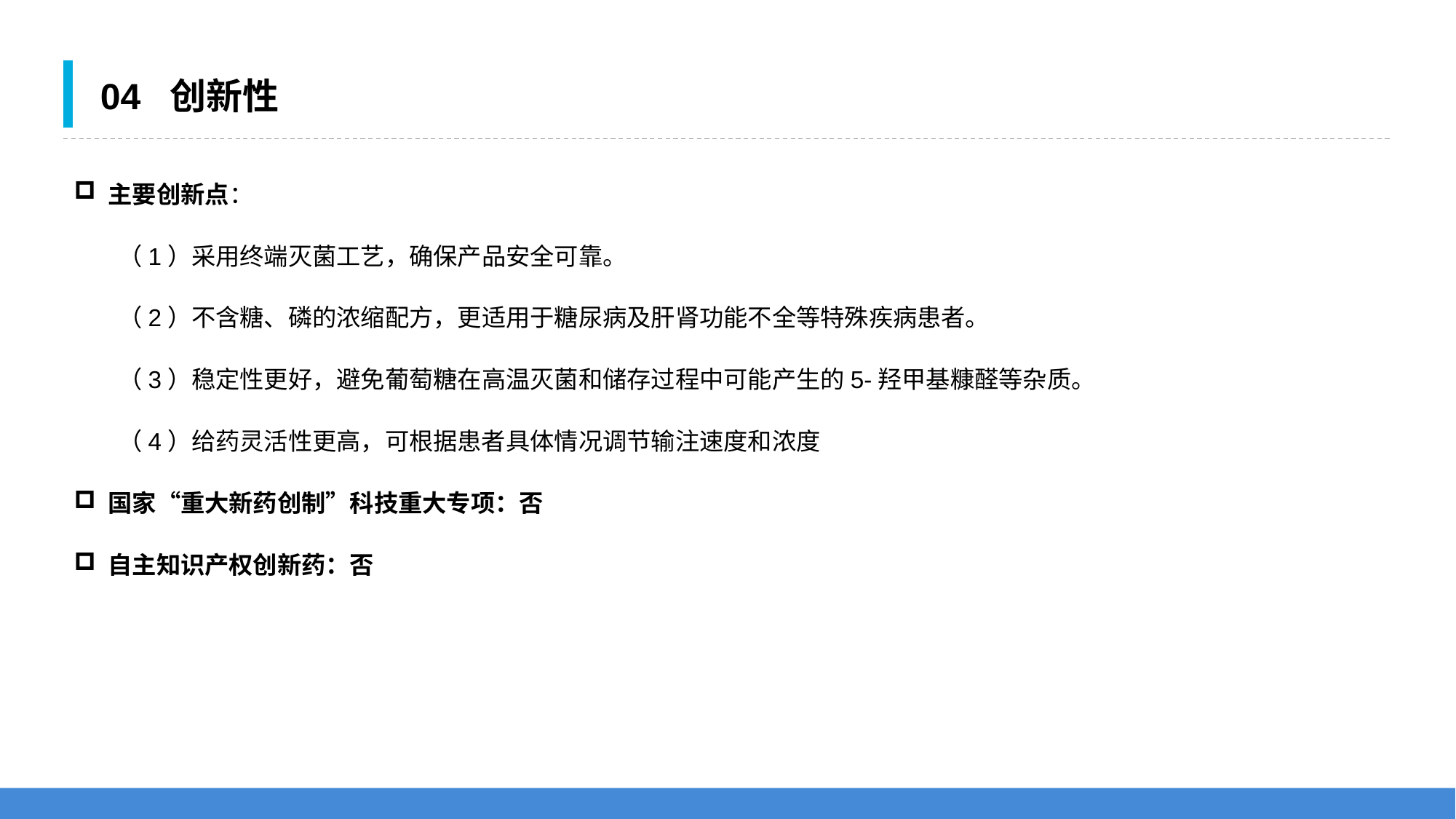

04  创新性
主要创新点：
       （1）采用终端灭菌工艺，确保产品安全可靠。
       （2）不含糖、磷的浓缩配方，更适用于糖尿病及肝肾功能不全等特殊疾病患者。
       （3）稳定性更好，避免葡萄糖在高温灭菌和储存过程中可能产生的5-羟甲基糠醛等杂质。
       （4）给药灵活性更高，可根据患者具体情况调节输注速度和浓度
国家“重大新药创制”科技重大专项：否
自主知识产权创新药：否